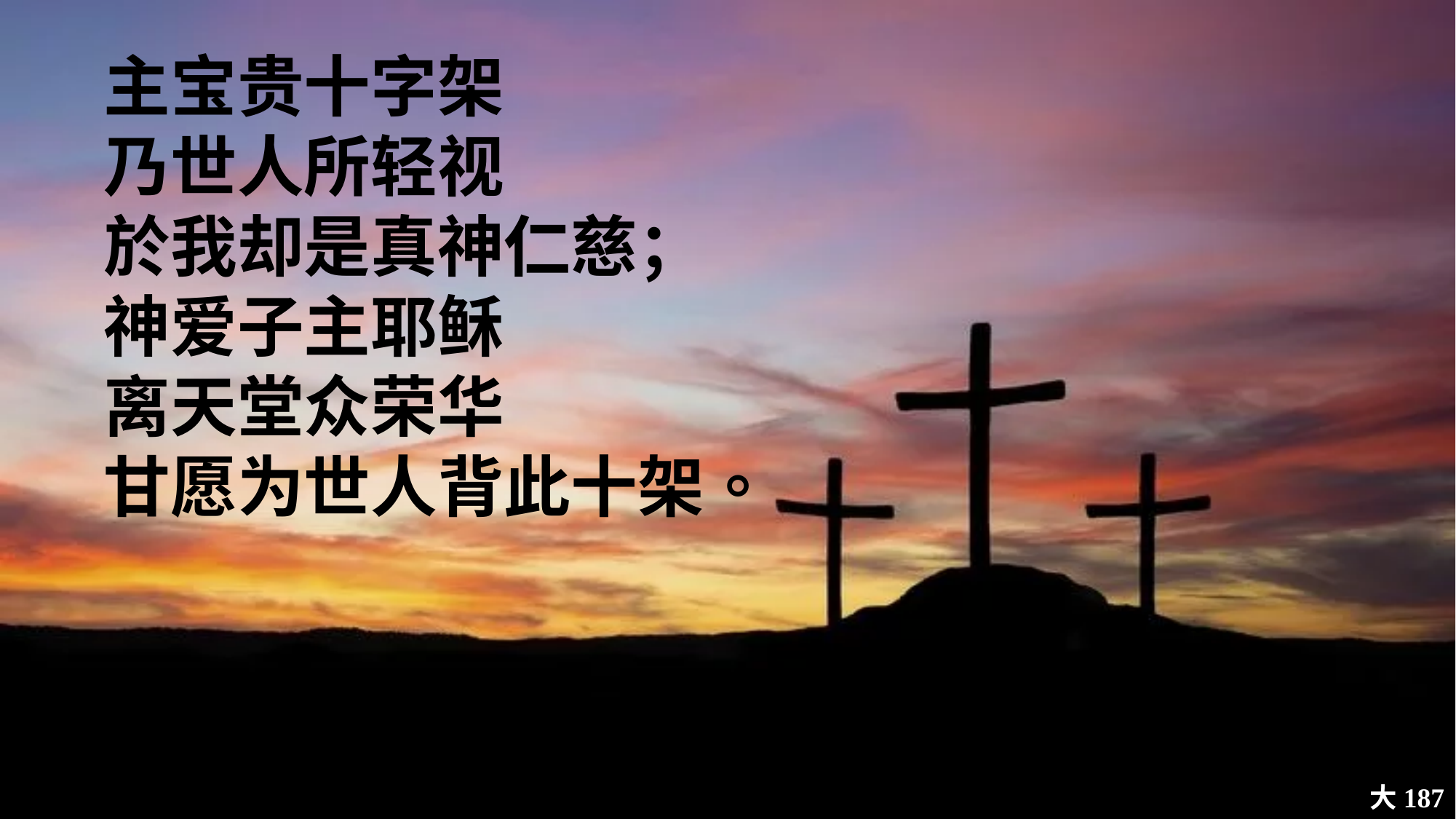

主宝贵十字架
乃世人所轻视
於我却是真神仁慈；
神爱子主耶稣
离天堂众荣华
甘愿为世人背此十架。
大187